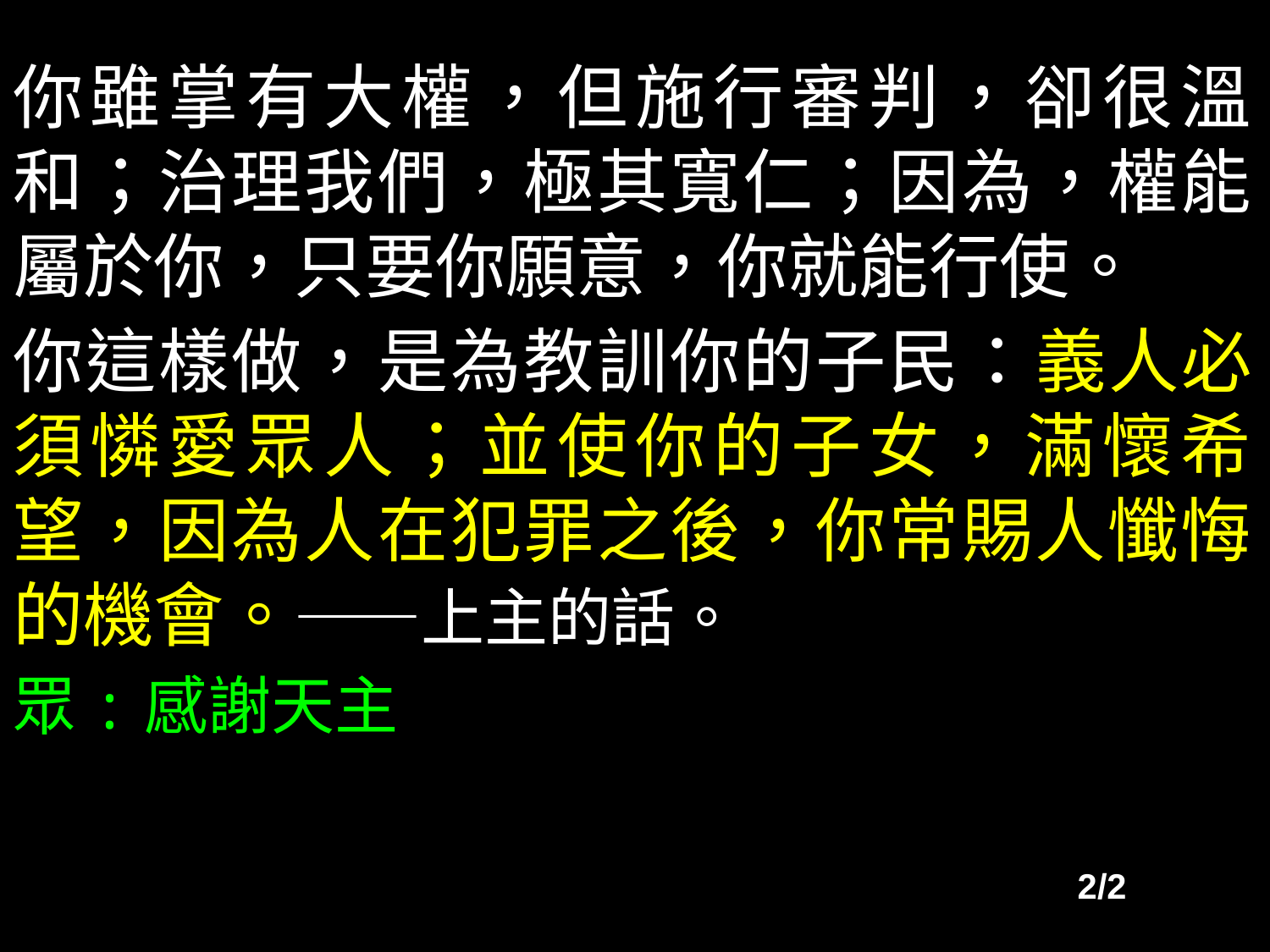

你雖掌有大權，但施行審判，卻很溫和；治理我們，極其寬仁；因為，權能屬於你，只要你願意，你就能行使。
你這樣做，是為教訓你的子民：義人必須憐愛眾人；並使你的子女，滿懷希望，因為人在犯罪之後，你常賜人懺悔的機會。——上主的話。
眾:感謝天主
2/2